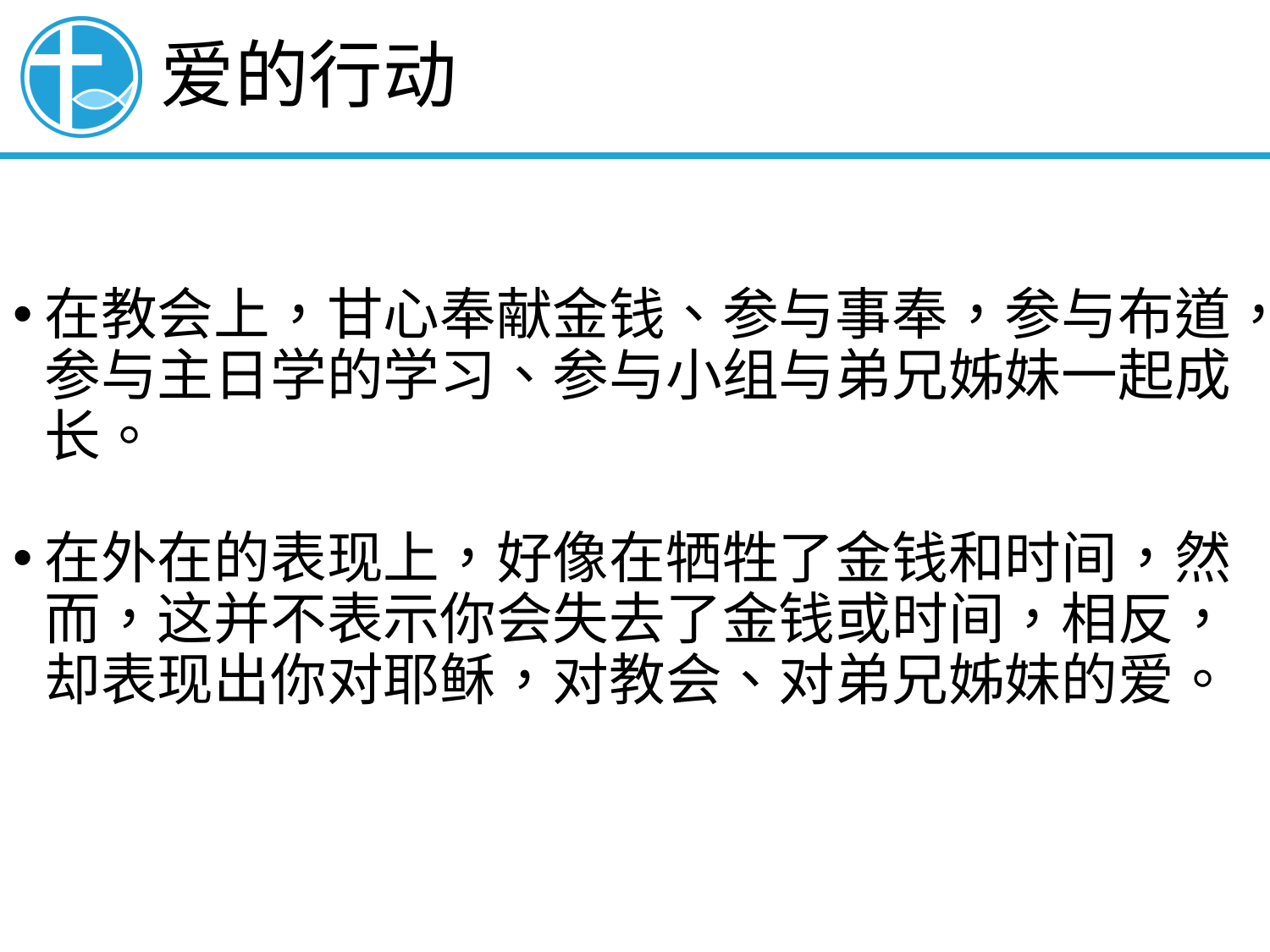

# 爱的行动
在教会上，甘心奉献金钱、参与事奉，参与布道，参与主日学的学习、参与小组与弟兄姊妹一起成长。

在外在的表现上，好像在牺牲了金钱和时间，然而，这并不表示你会失去了金钱或时间，相反，却表现出你对耶稣，对教会、对弟兄姊妹的爱。